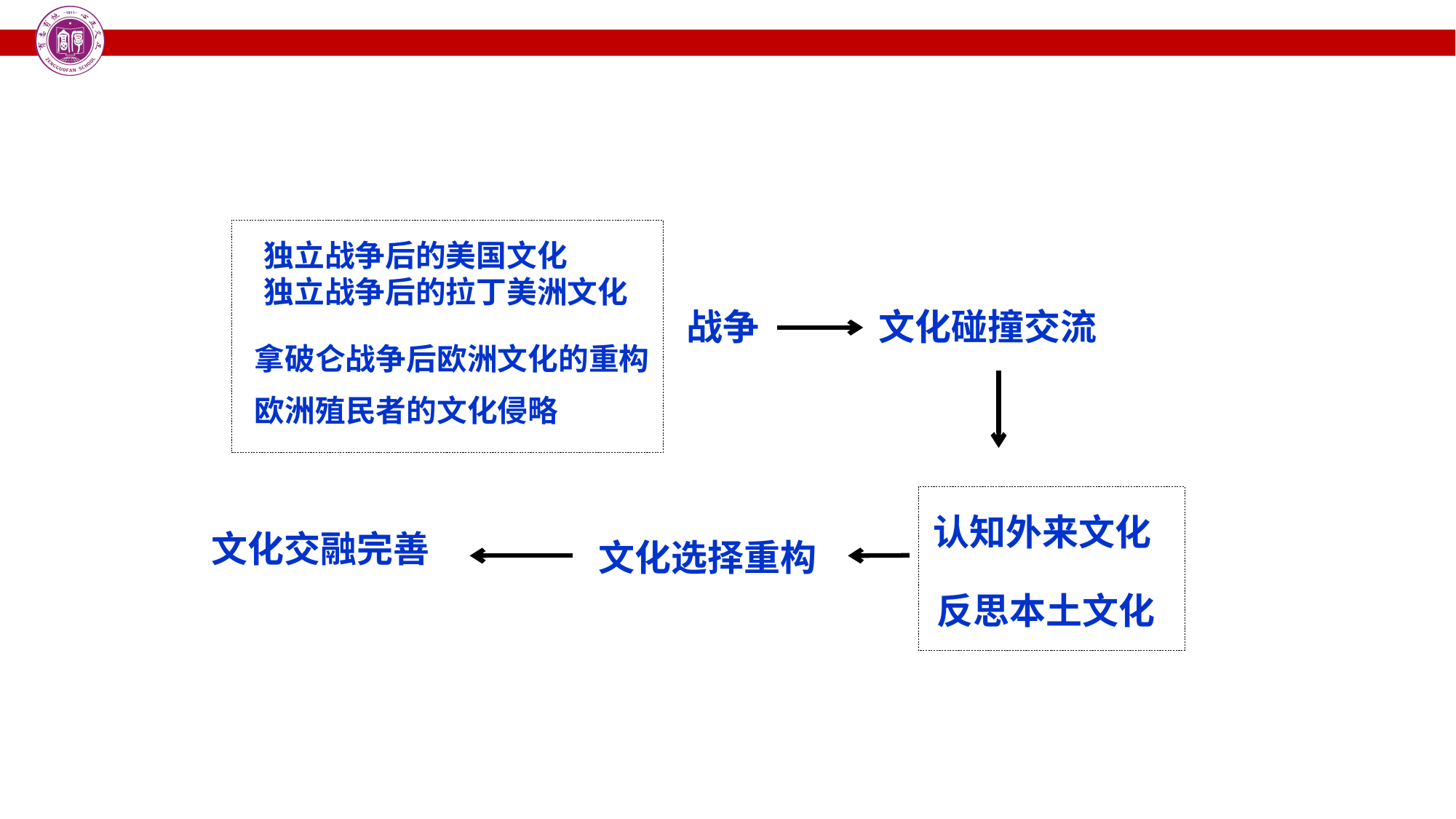

独立战争后的美国文化
独立战争后的拉丁美洲文化
文化碰撞交流
战争
拿破仑战争后欧洲文化的重构
欧洲殖民者的文化侵略

认知外来文化
文化交融完善
文化选择重构
反思本土文化